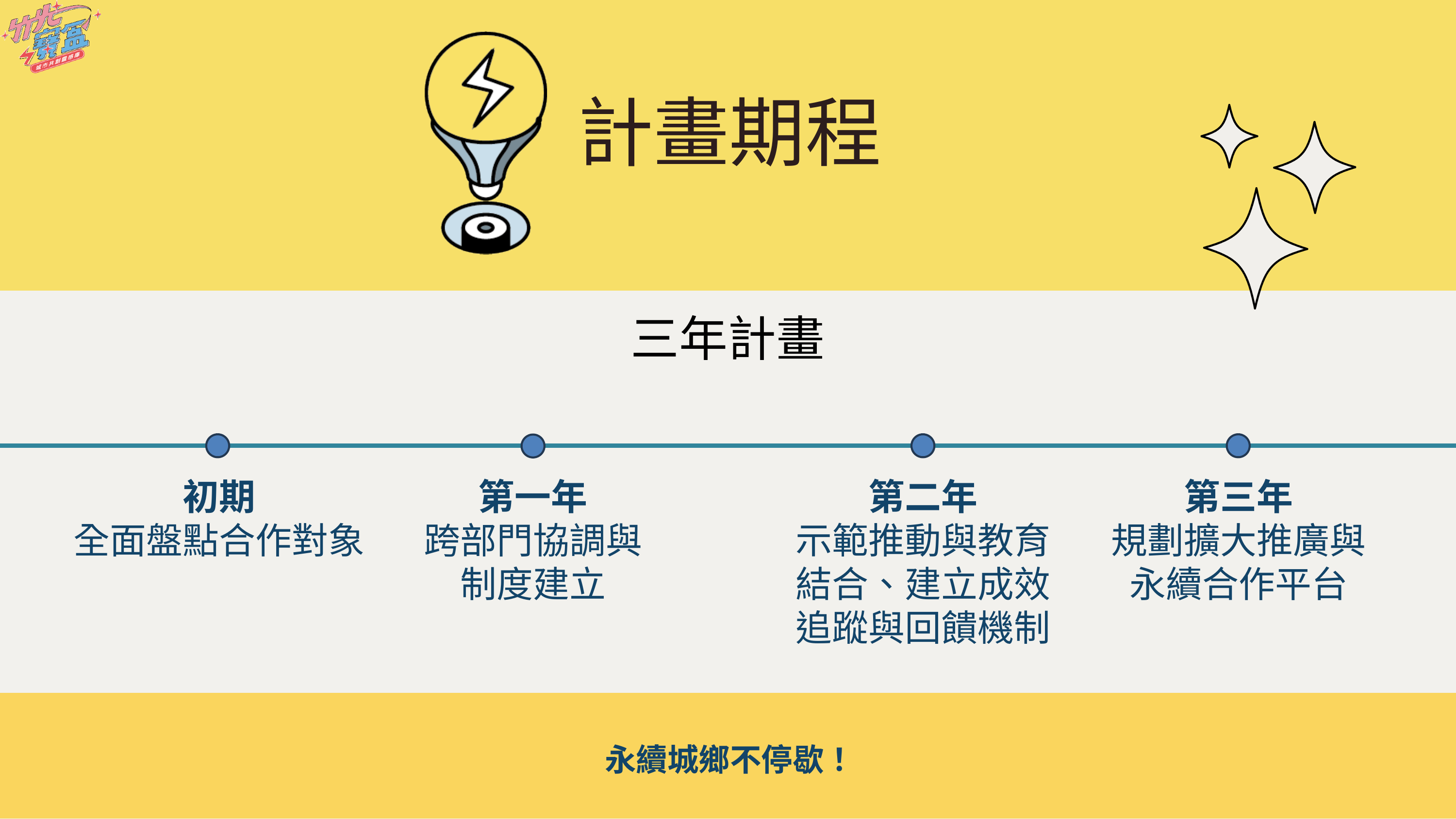

計畫期程

三年計畫

初期
全面盤點合作對象
第一年
跨部門協調與制度建立
第二年
示範推動與教育結合、建立成效追蹤與回饋機制
第三年
規劃擴大推廣與永續合作平台

永續城鄉不停歇！